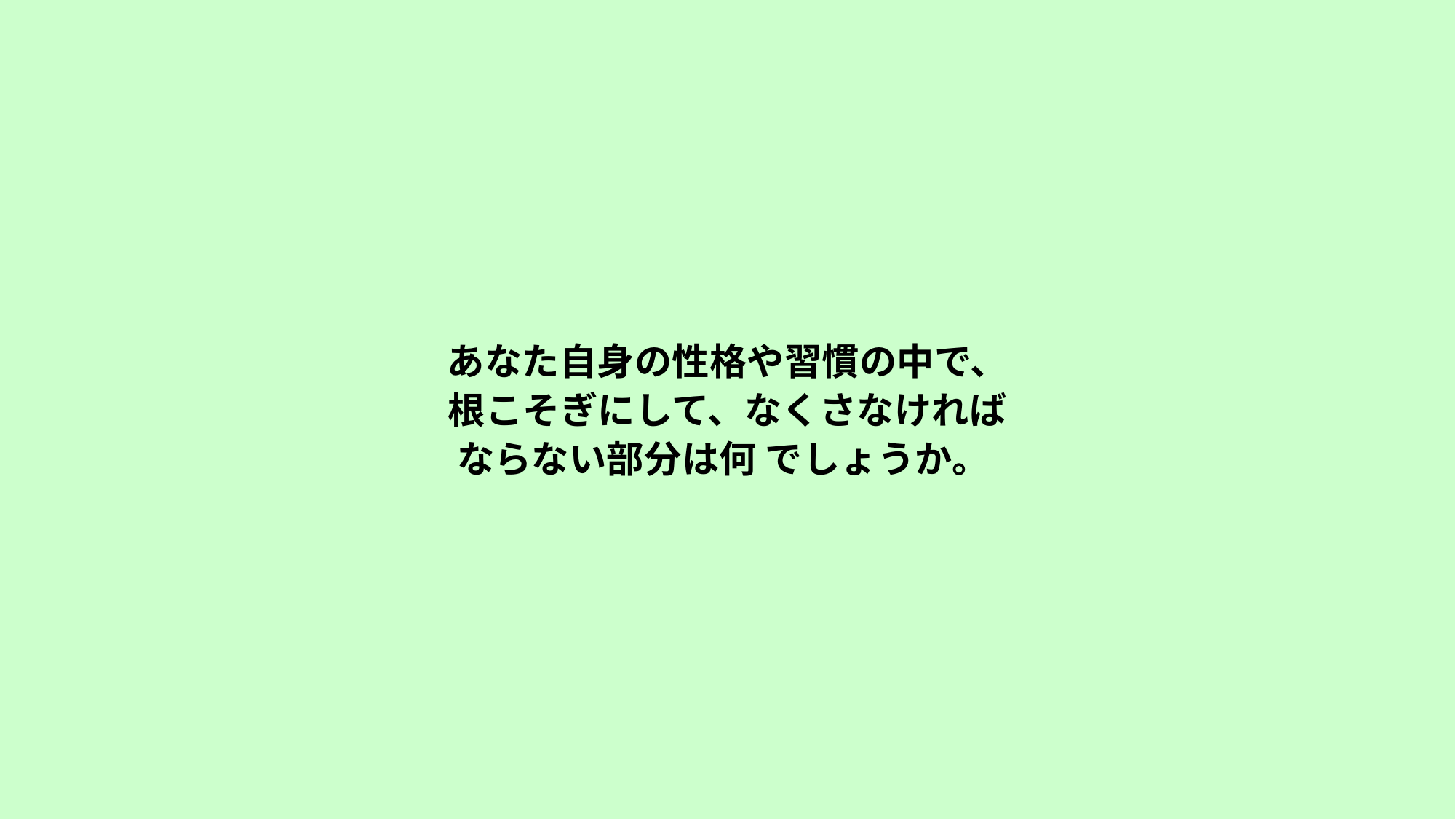

# あなた自身の性格や習慣の中で、 根こそぎにして、なくさなければ ならない部分は何 でしょうか。